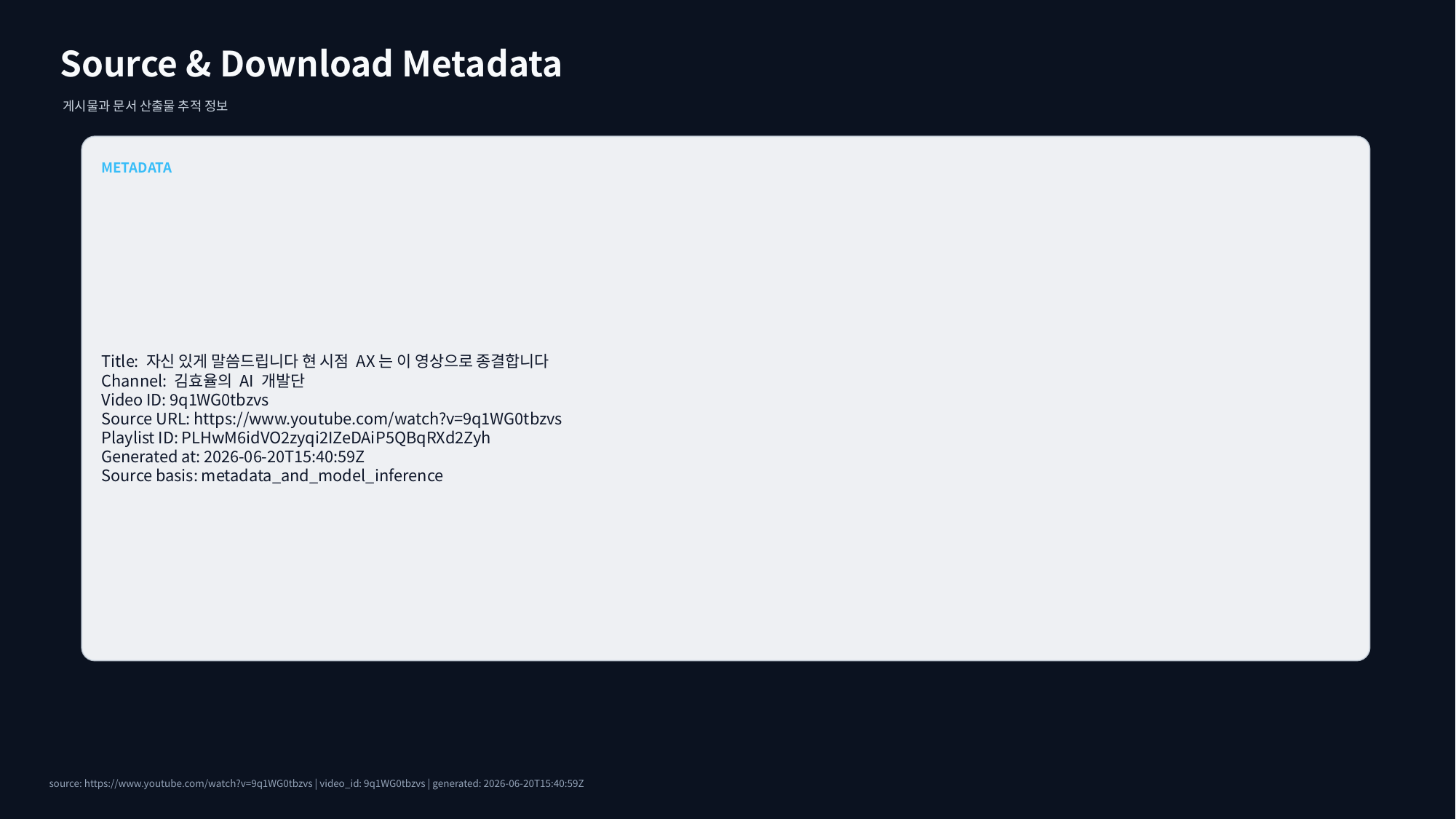

Source & Download Metadata
게시물과 문서 산출물 추적 정보

METADATA
Title: 자신 있게 말씀드립니다 현 시점 AX는 이 영상으로 종결합니다
Channel: 김효율의 AI 개발단
Video ID: 9q1WG0tbzvs
Source URL: https://www.youtube.com/watch?v=9q1WG0tbzvs
Playlist ID: PLHwM6idVO2zyqi2IZeDAiP5QBqRXd2Zyh
Generated at: 2026-06-20T15:40:59Z
Source basis: metadata_and_model_inference
source: https://www.youtube.com/watch?v=9q1WG0tbzvs | video_id: 9q1WG0tbzvs | generated: 2026-06-20T15:40:59Z